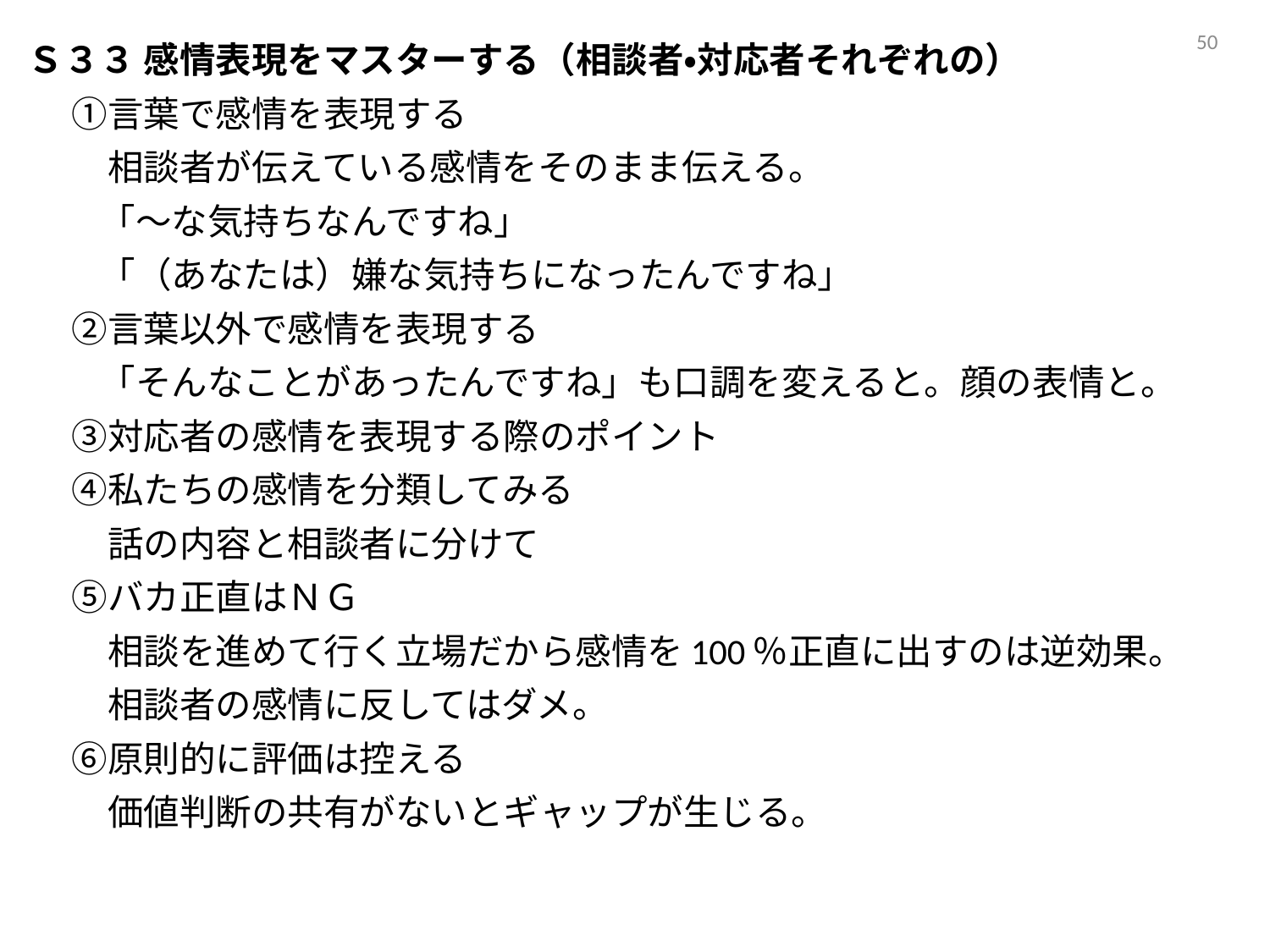

50
Ｓ３３ 感情表現をマスターする（相談者・対応者それぞれの）
　 ①言葉で感情を表現する
　　 相談者が伝えている感情をそのまま伝える。
　　「～な気持ちなんですね」
　　「（あなたは）嫌な気持ちになったんですね」
　 ②言葉以外で感情を表現する
　　「そんなことがあったんですね」も口調を変えると。顔の表情と。
　 ③対応者の感情を表現する際のポイント
　 ④私たちの感情を分類してみる
　　 話の内容と相談者に分けて
　 ⑤バカ正直はＮＧ
　　 相談を進めて行く立場だから感情を100％正直に出すのは逆効果。
　　 相談者の感情に反してはダメ。
　 ⑥原則的に評価は控える
　　 価値判断の共有がないとギャップが生じる。